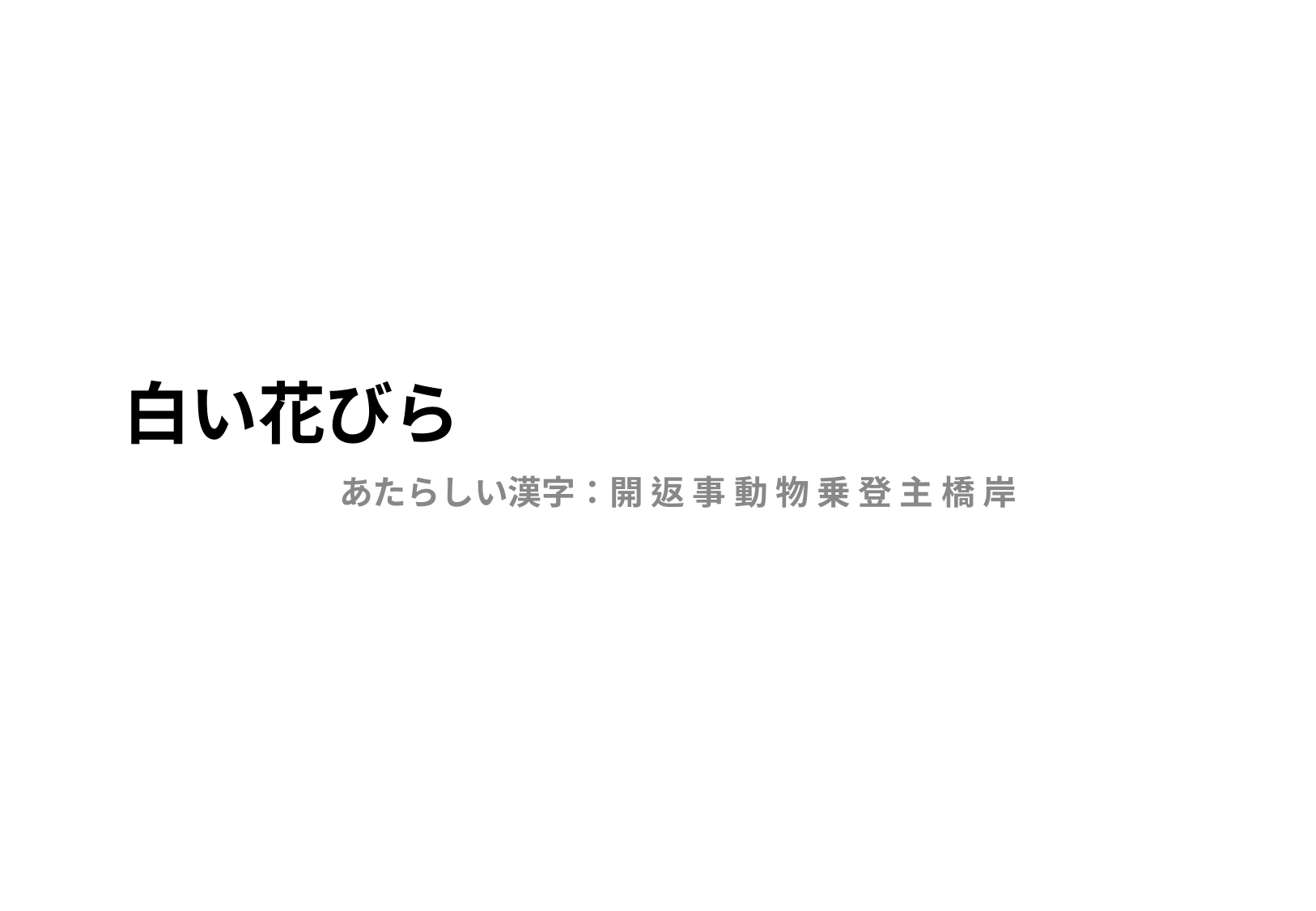

# 白い花びら
あたらしい漢字：開 返 事 動 物 乗 登 主 橋 岸